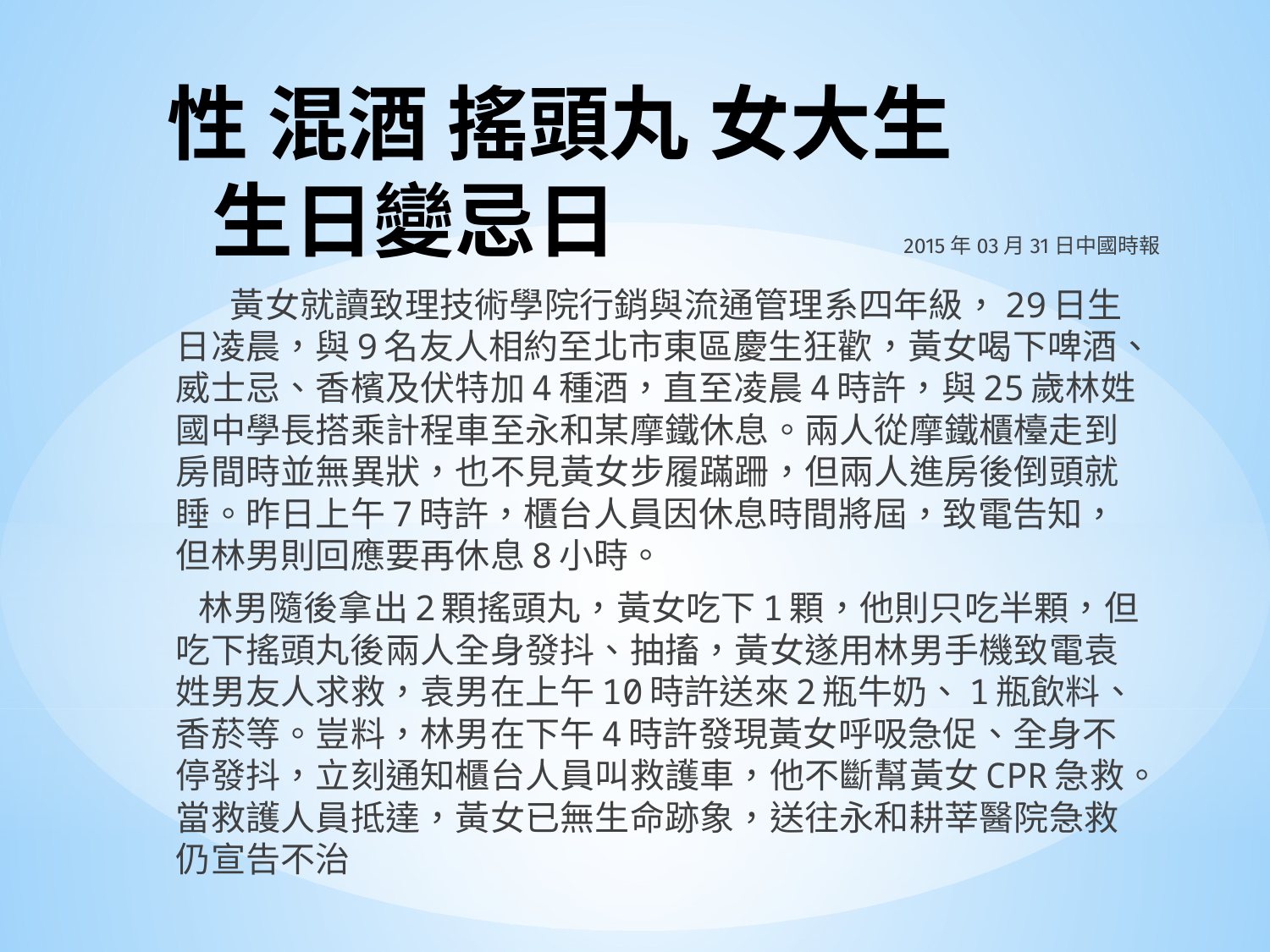

# 性 混酒 搖頭丸 女大生 生日變忌日
2015年03月31日中國時報
         黃女就讀致理技術學院行銷與流通管理系四年級，29日生日凌晨，與9名友人相約至北市東區慶生狂歡，黃女喝下啤酒、威士忌、香檳及伏特加4種酒，直至凌晨4時許，與25歲林姓國中學長搭乘計程車至永和某摩鐵休息。兩人從摩鐵櫃檯走到房間時並無異狀，也不見黃女步履蹣跚，但兩人進房後倒頭就睡。昨日上午7時許，櫃台人員因休息時間將屆，致電告知，但林男則回應要再休息8小時。
     林男隨後拿出2顆搖頭丸，黃女吃下1顆，他則只吃半顆，但吃下搖頭丸後兩人全身發抖、抽搐，黃女遂用林男手機致電袁姓男友人求救，袁男在上午10時許送來2瓶牛奶、1瓶飲料、香菸等。豈料，林男在下午4時許發現黃女呼吸急促、全身不停發抖，立刻通知櫃台人員叫救護車，他不斷幫黃女CPR急救。當救護人員抵達，黃女已無生命跡象，送往永和耕莘醫院急救仍宣告不治